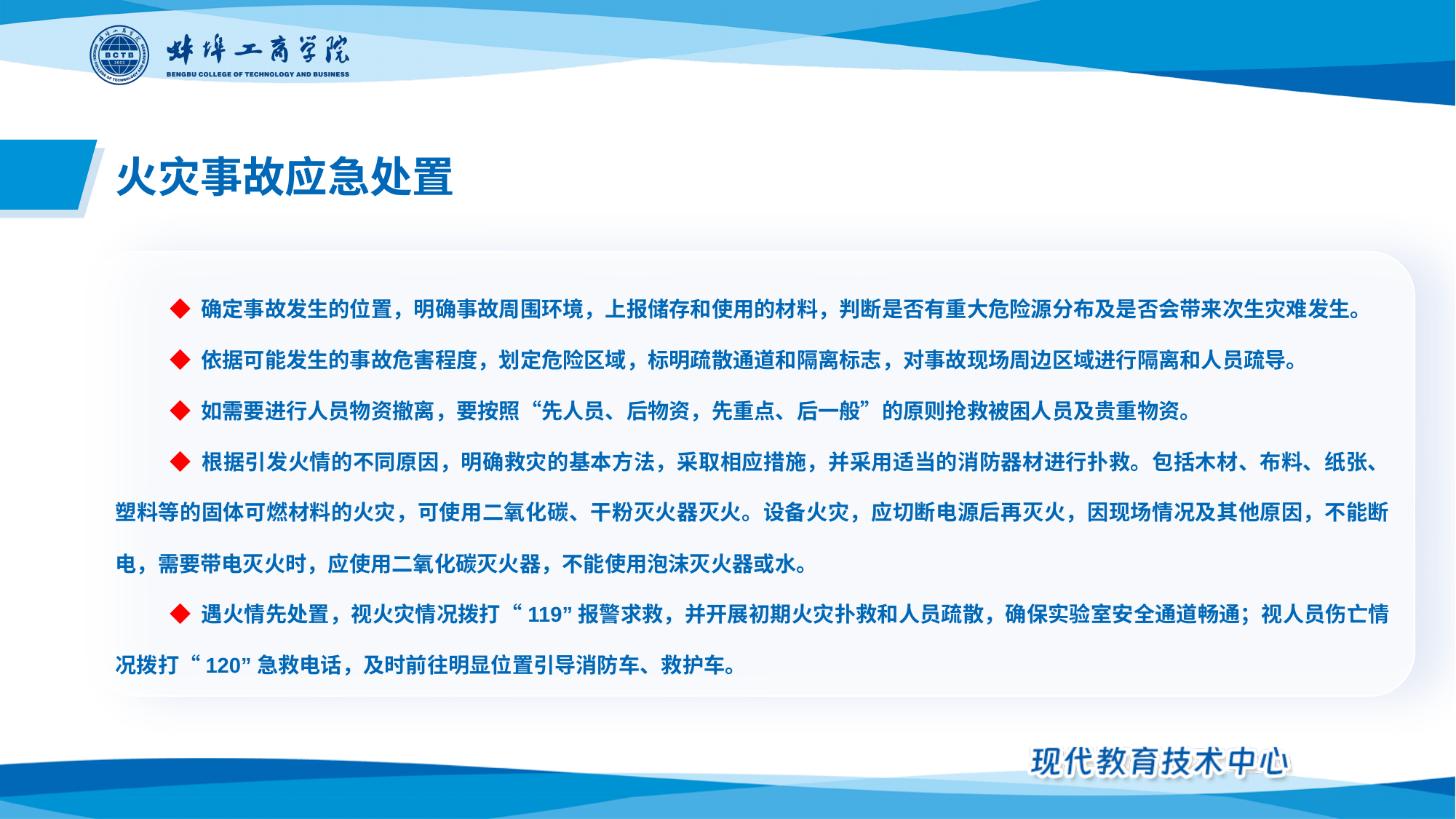

火灾事故应急处置
◆ 确定事故发生的位置，明确事故周围环境，上报储存和使用的材料，判断是否有重大危险源分布及是否会带来次生灾难发生。
◆ 依据可能发生的事故危害程度，划定危险区域，标明疏散通道和隔离标志，对事故现场周边区域进行隔离和人员疏导。
◆ 如需要进行人员物资撤离，要按照“先人员、后物资，先重点、后一般”的原则抢救被困人员及贵重物资。
◆ 根据引发火情的不同原因，明确救灾的基本方法，采取相应措施，并采用适当的消防器材进行扑救。包括木材、布料、纸张、塑料等的固体可燃材料的火灾，可使用二氧化碳、干粉灭火器灭火。设备火灾，应切断电源后再灭火，因现场情况及其他原因，不能断电，需要带电灭火时，应使用二氧化碳灭火器，不能使用泡沫灭火器或水。
◆ 遇火情先处置，视火灾情况拨打“119”报警求救，并开展初期火灾扑救和人员疏散，确保实验室安全通道畅通；视人员伤亡情况拨打“120”急救电话，及时前往明显位置引导消防车、救护车。